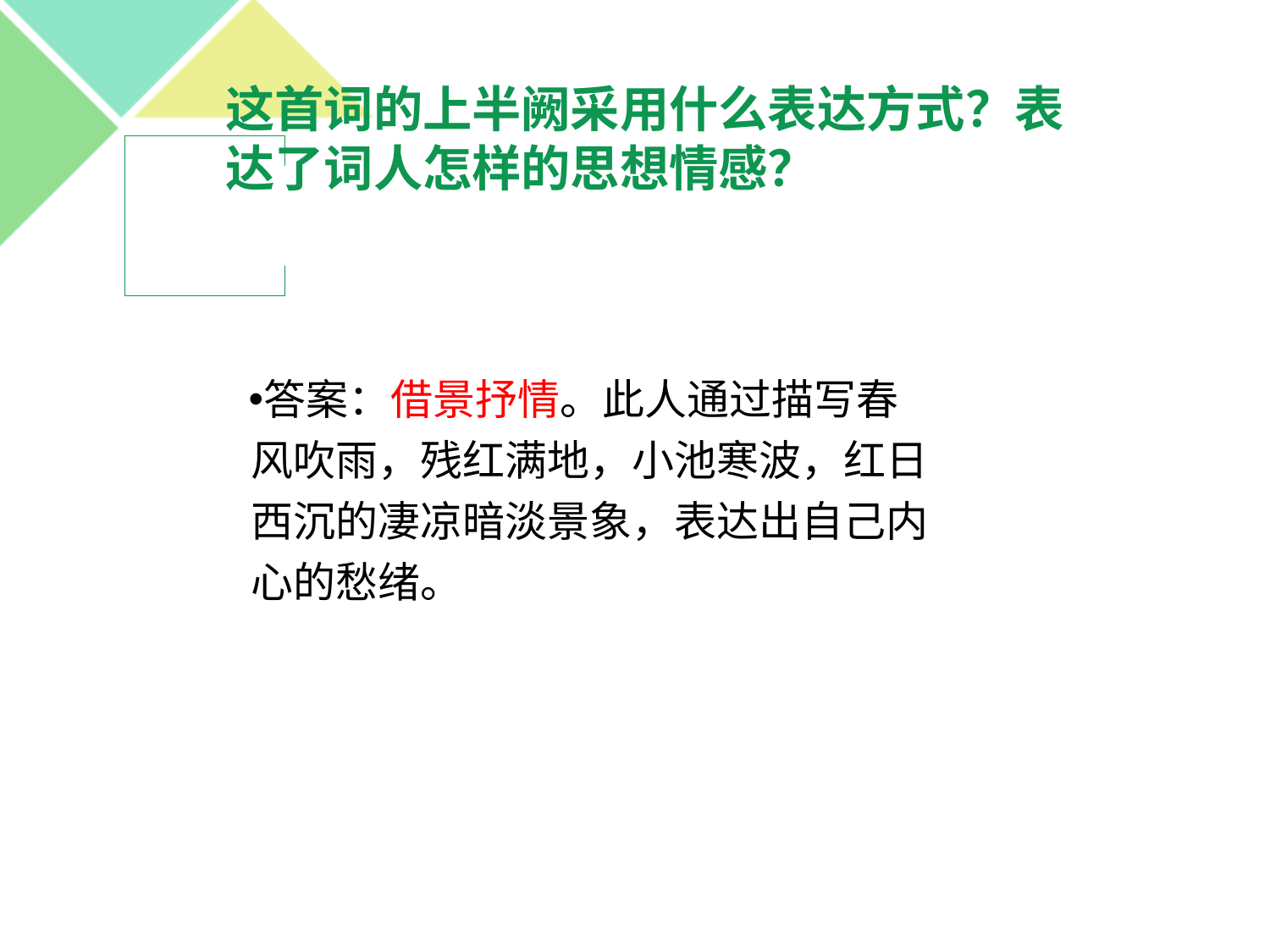

# 这首词的上半阙采用什么表达方式？表达了词人怎样的思想情感？
答案：借景抒情。此人通过描写春风吹雨，残红满地，小池寒波，红日西沉的凄凉暗淡景象，表达出自己内心的愁绪。